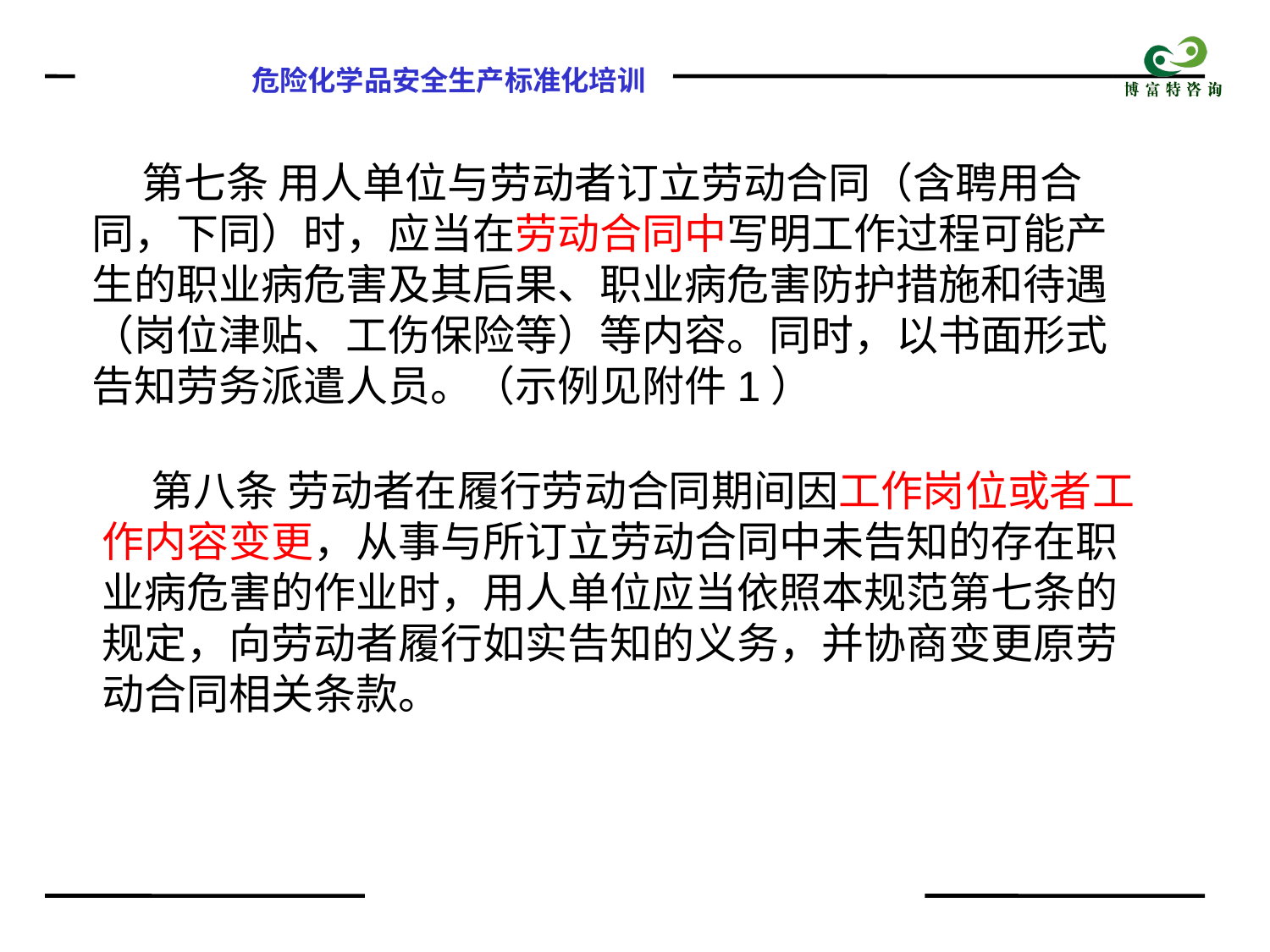

第七条 用人单位与劳动者订立劳动合同（含聘用合同，下同）时，应当在劳动合同中写明工作过程可能产生的职业病危害及其后果、职业病危害防护措施和待遇（岗位津贴、工伤保险等）等内容。同时，以书面形式告知劳务派遣人员。（示例见附件1）
第八条 劳动者在履行劳动合同期间因工作岗位或者工作内容变更，从事与所订立劳动合同中未告知的存在职业病危害的作业时，用人单位应当依照本规范第七条的规定，向劳动者履行如实告知的义务，并协商变更原劳动合同相关条款。